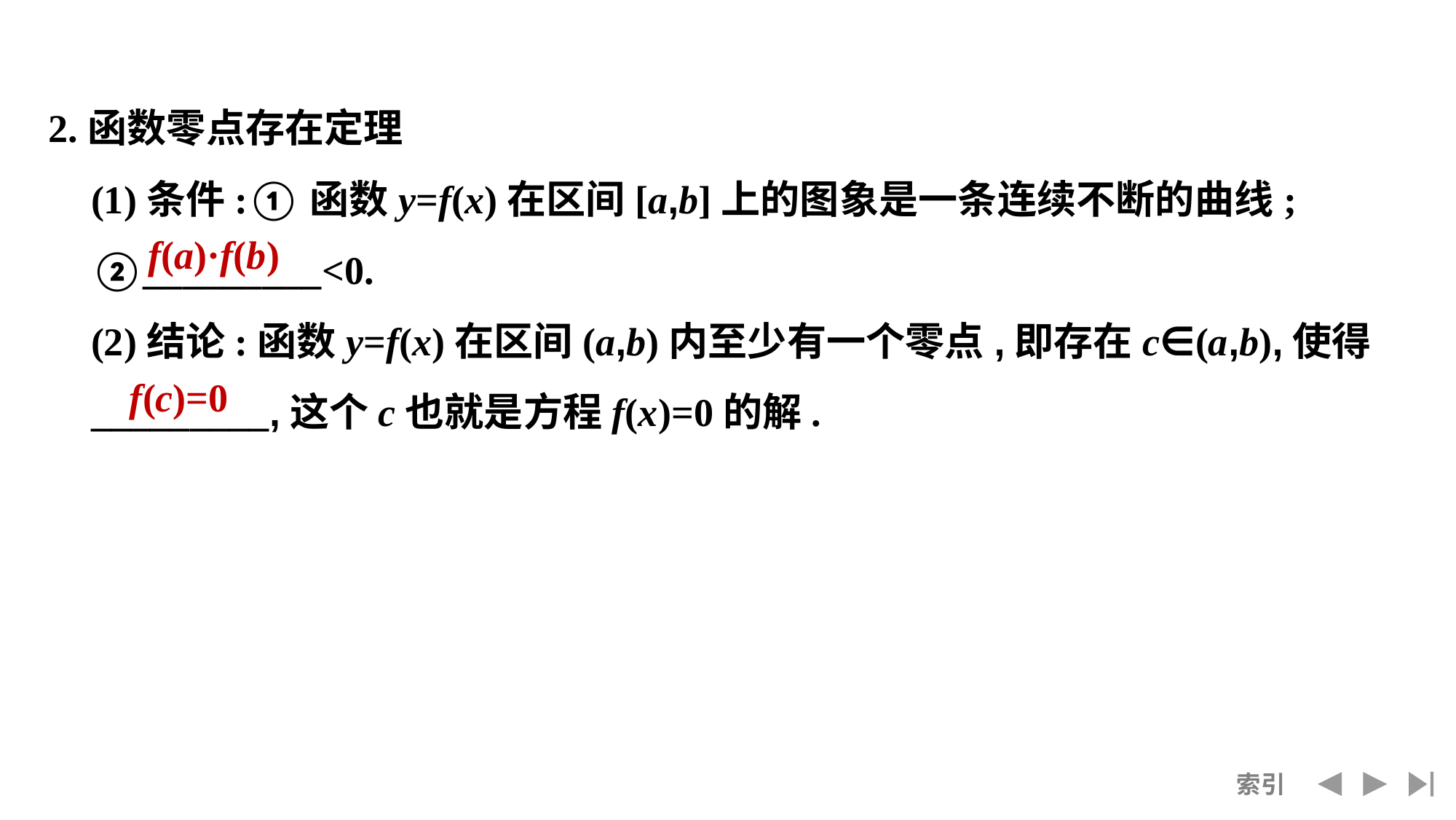

2.函数零点存在定理
	(1)条件:①函数y=f(x)在区间[a,b]上的图象是一条连续不断的曲线;
	②_________<0.
	(2)结论:函数y=f(x)在区间(a,b)内至少有一个零点,即存在c∈(a,b),使得_________,这个c也就是方程f(x)=0的解.
f(a)·f(b)
f(c)=0